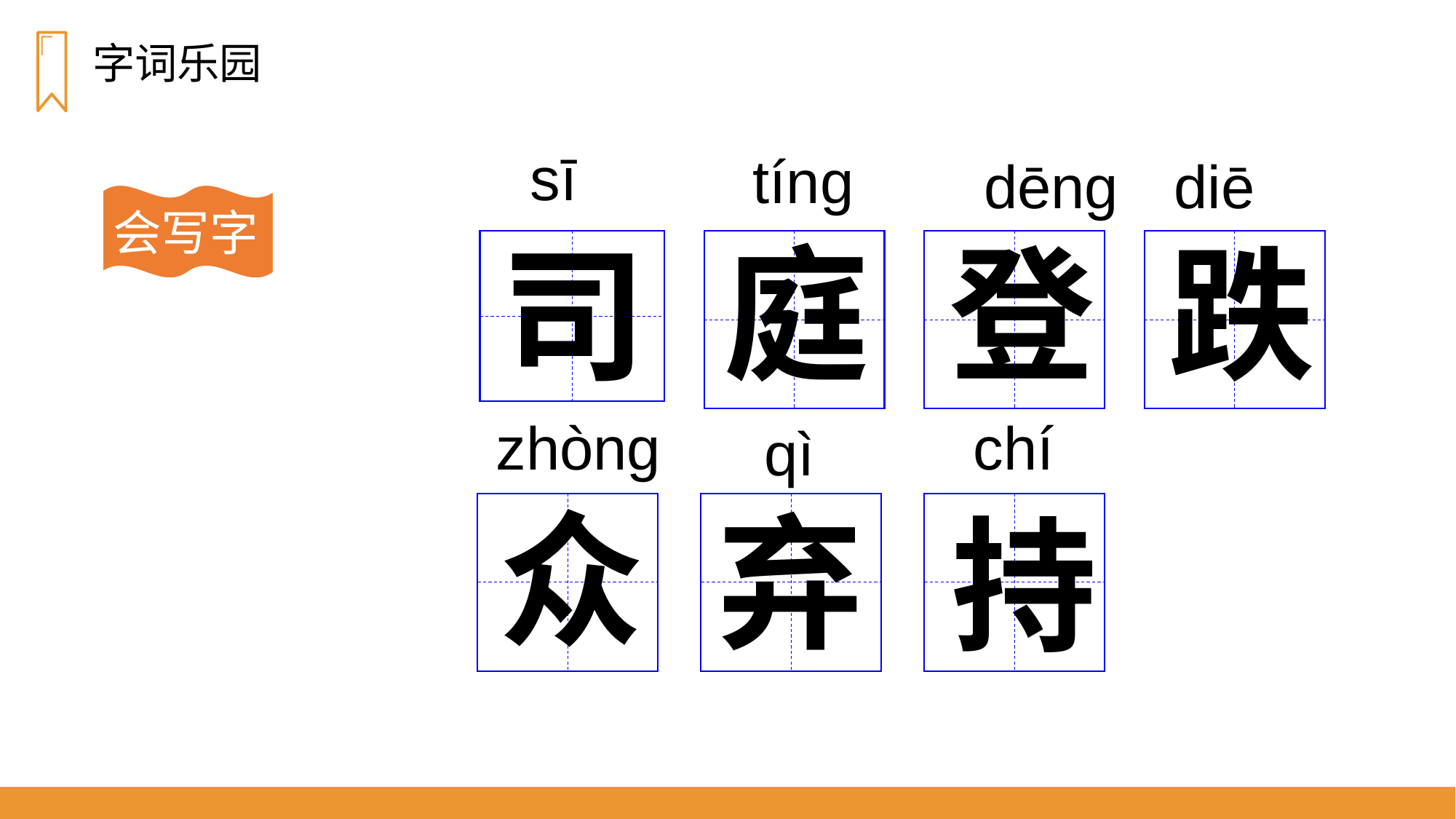

字词乐园
sī

tínɡ
dēnɡ
diē
会写字
司
庭
登
跌

 zhònɡ
chí
qì
众
弃
持